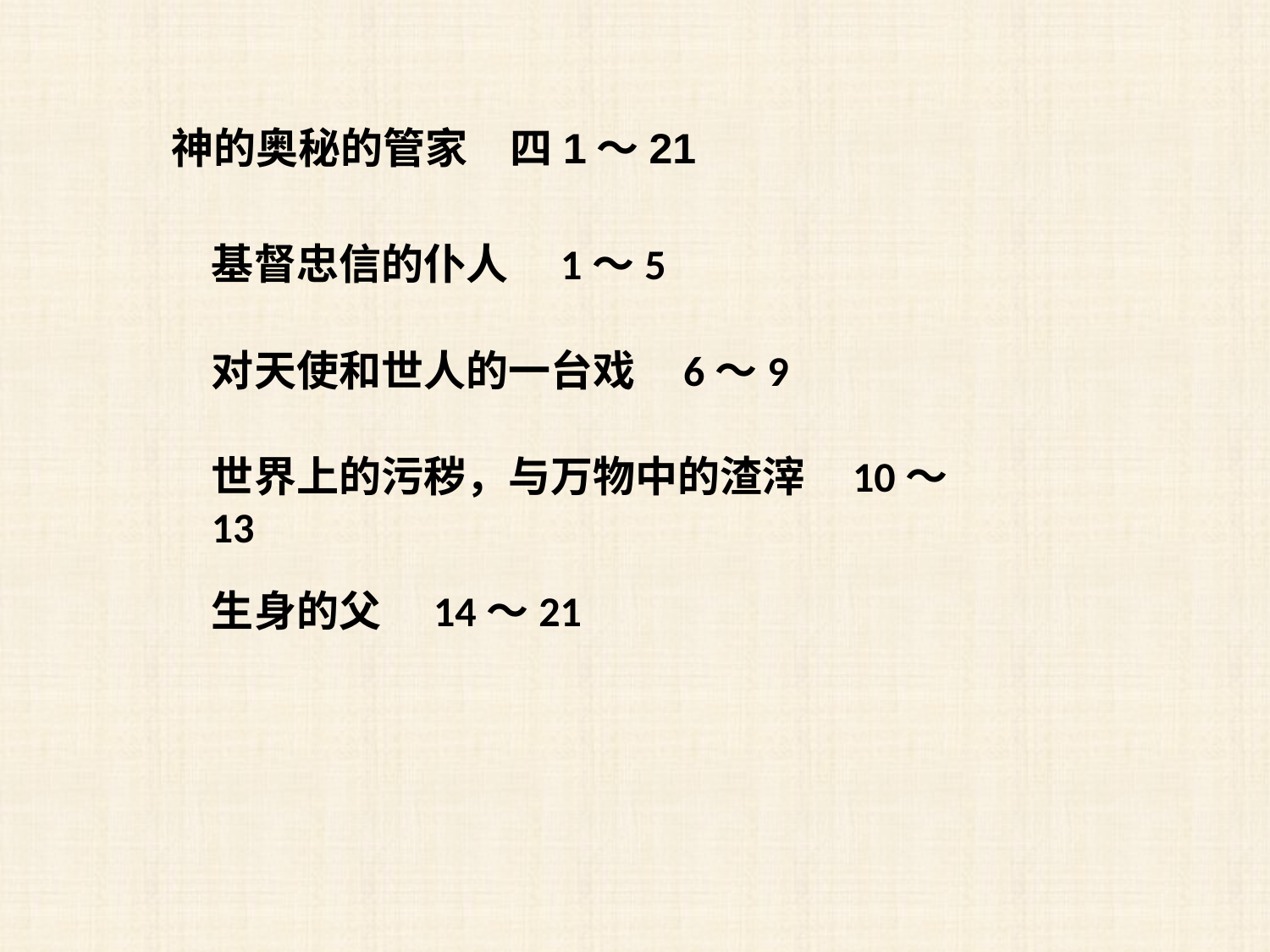

神的奥秘的管家　四1～21
基督忠信的仆人　1～5
对天使和世人的一台戏    6～9
世界上的污秽，与万物中的渣滓    10～13
生身的父　14～21